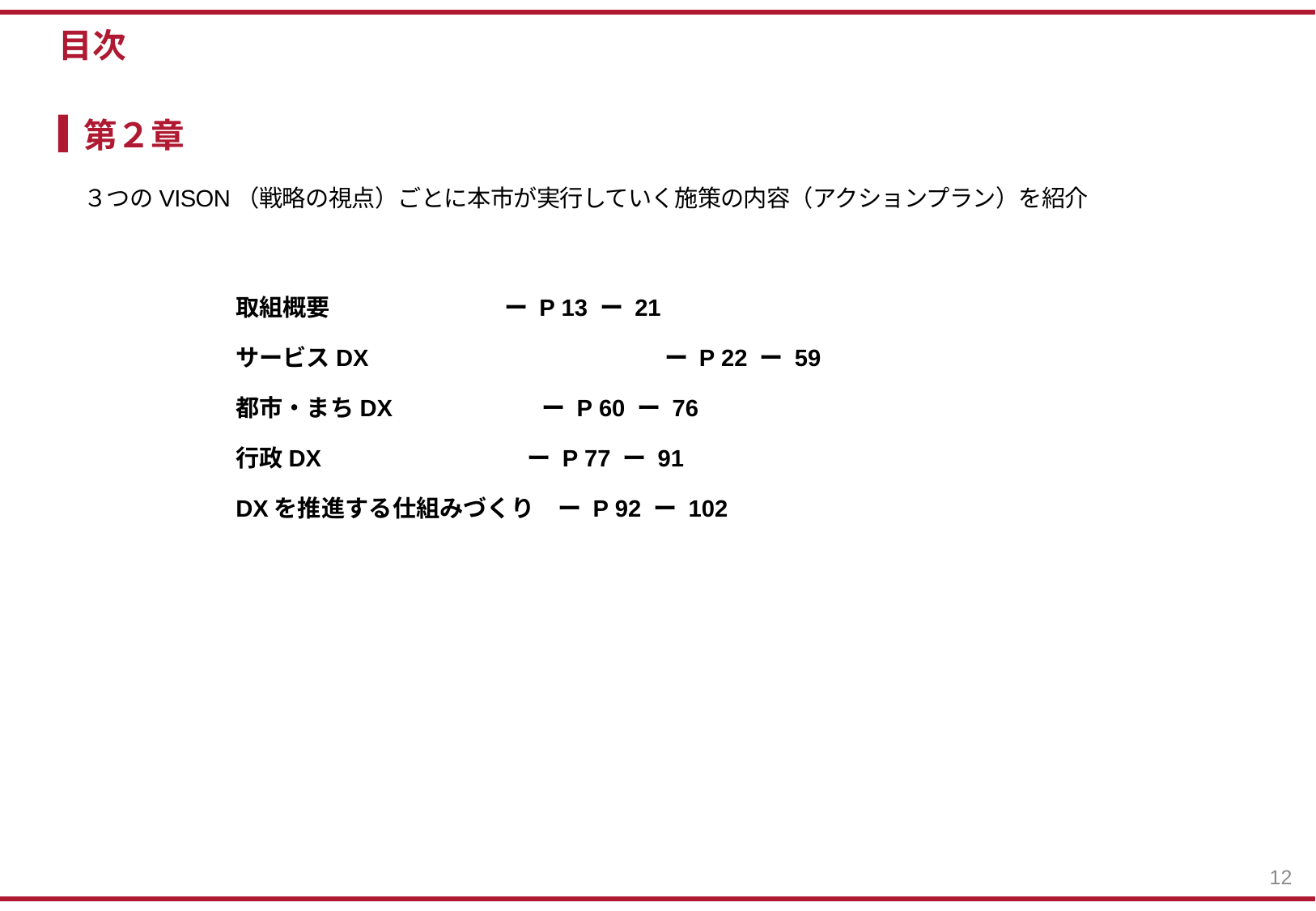

目次
第２章

３つのVISON（戦略の視点）ごとに本市が実行していく施策の内容（アクションプラン）を紹介

取組概要	                           ー P 13 ー 21

サービスDX	                           ー P 22 ー 59
都市・まちDX　                      ー P 60 ー 76
行政DX　　　　　　　　  ー P 77 ー 91
DXを推進する仕組みづくり　ー P 92 ー 102
12